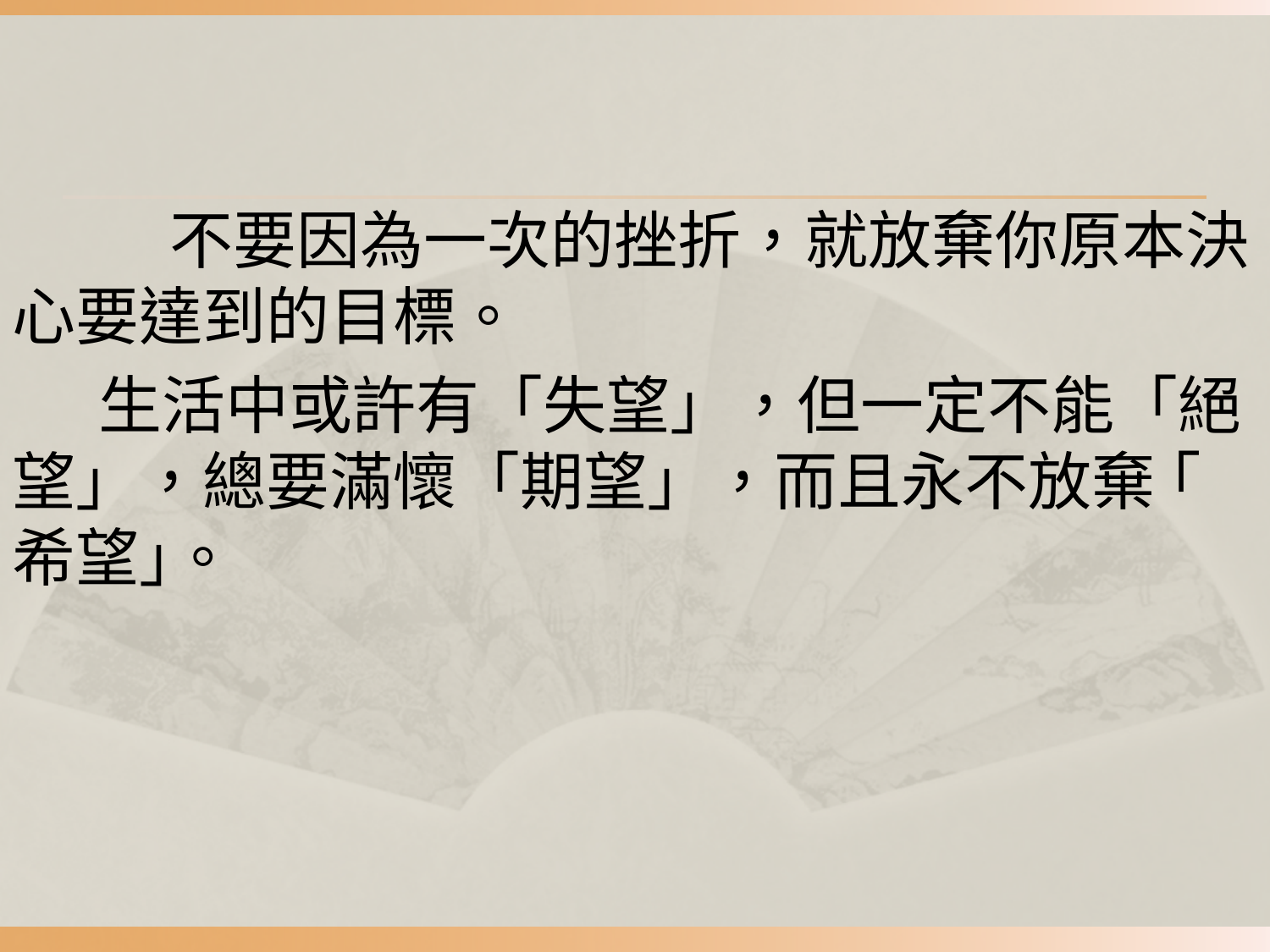

不要因為一次的挫折，就放棄你原本決心要達到的目標。
     生活中或許有「失望」，但一定不能「絕望」，總要滿懷「期望」，而且永不放棄 ｢希望｣。